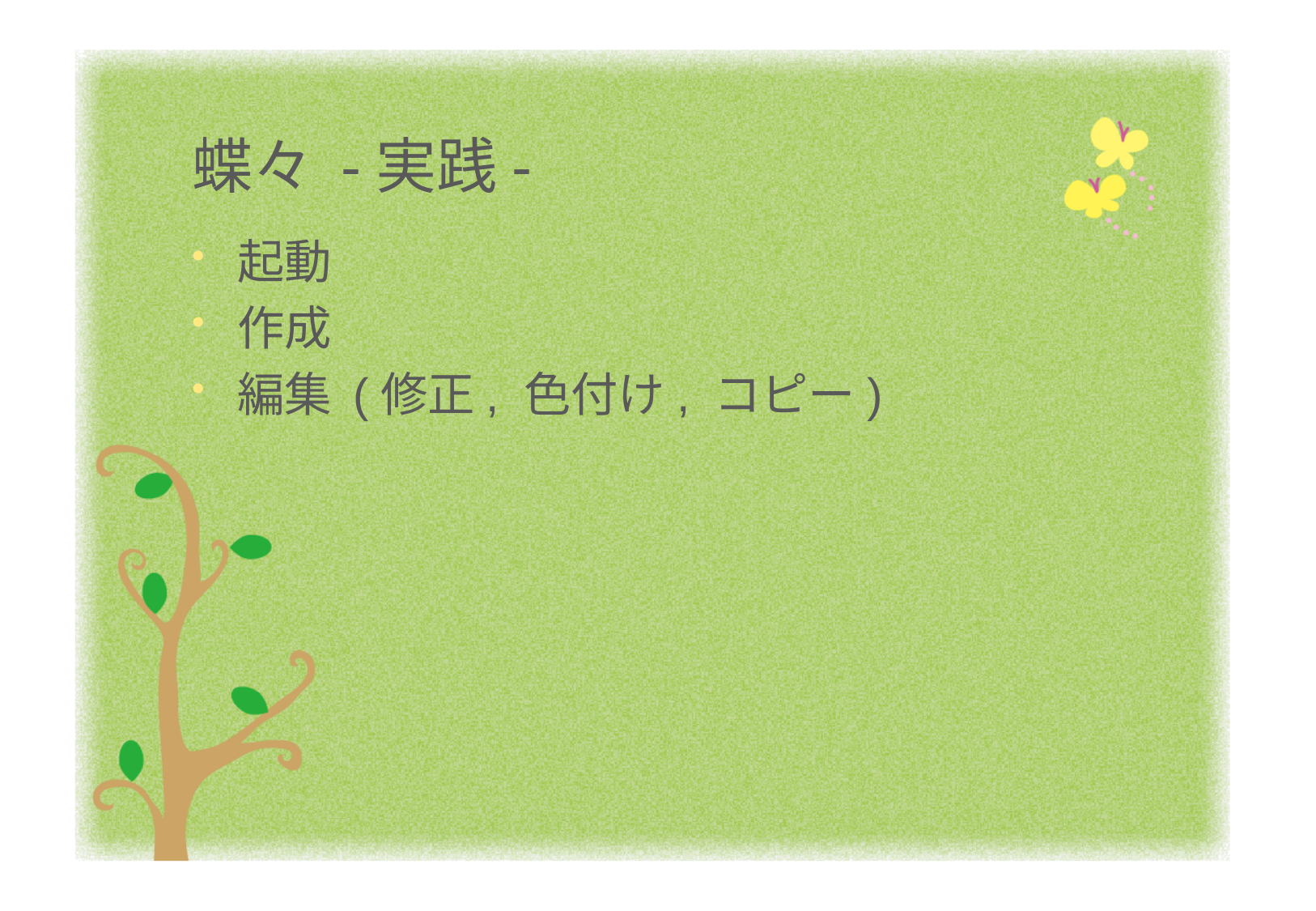

# 蝶々 -実践-
起動
作成
編集 (修正, 色付け, コピー)